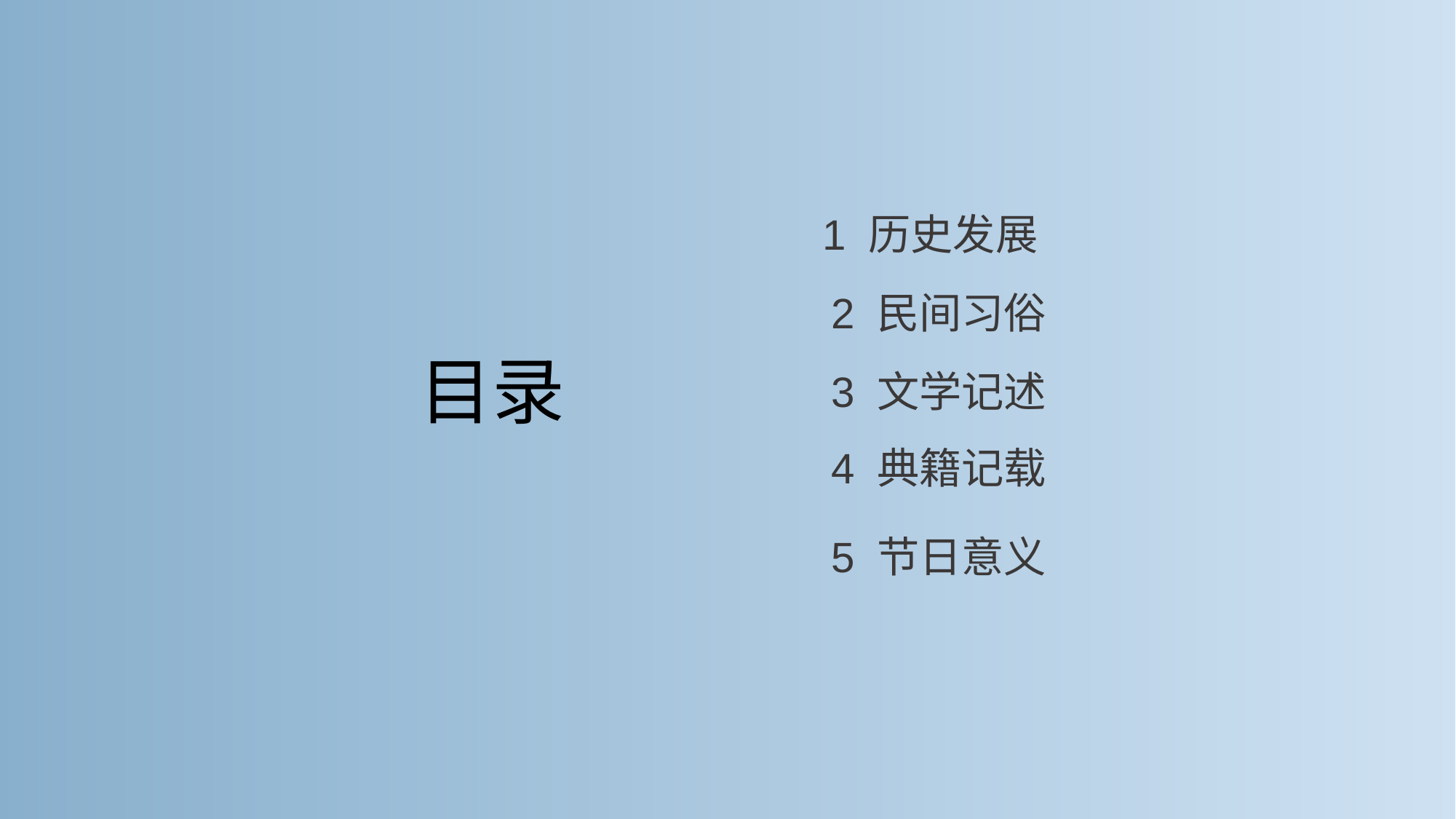

1 历史发展
2 民间习俗
目录
3 文学记述
4 典籍记载
5 节日意义